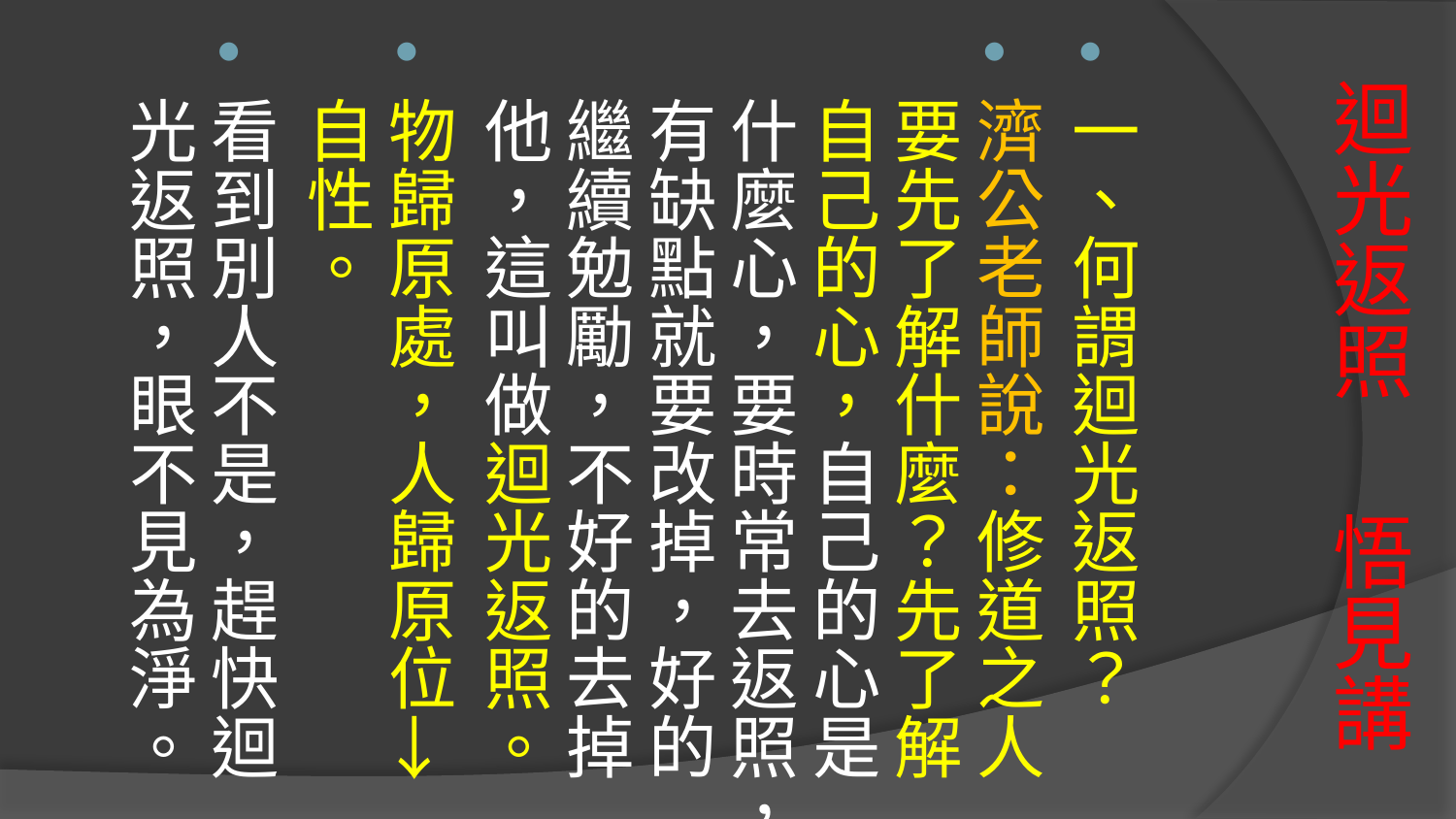

一、何謂迴光返照？
濟公老師說：修道之人要先了解什麼？先了解自己的心，自己的心是什麼心，要時常去返照，有缺點就要改掉，好的繼續勉勵，不好的去掉他，這叫做迴光返照。
物歸原處，人歸原位→自性。
看到別人不是，趕快迴光返照，眼不見為淨。

# 迴光返照      悟見講